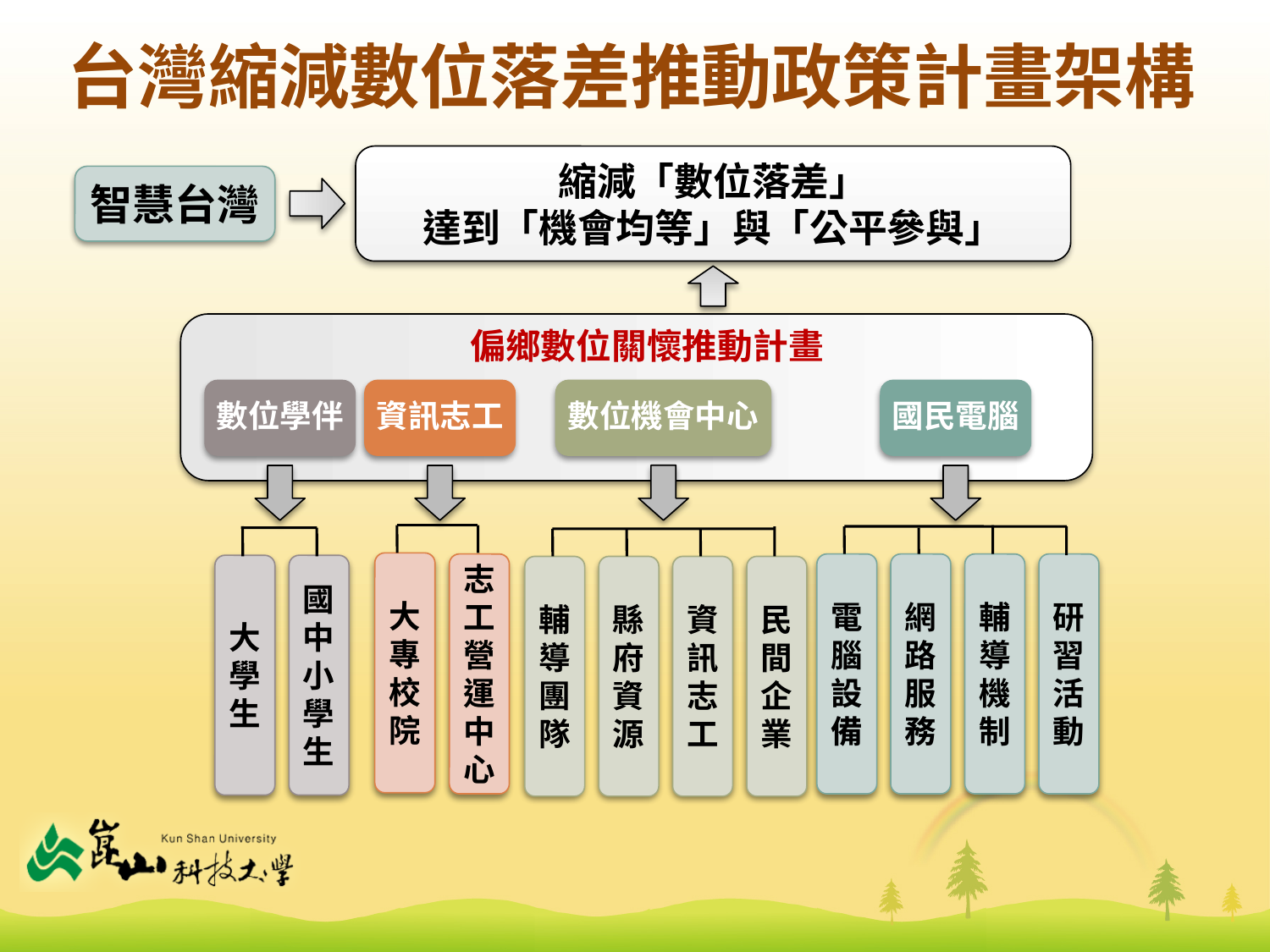

台灣縮減數位落差推動政策計畫架構
縮減「數位落差」
達到「機會均等」與「公平參與」
智慧台灣

偏鄉數位關懷推動計畫
數位學伴

大
學
生
國
中
小
學
生
資訊志工

大
專
校
院
志
工
營
運
中
心
數位機會中心

輔
導
團
隊
縣
府
資
源
資
訊
志
工
民
間
企
業
國民電腦

電
腦
設
備
網
路
服
務
輔
導
機
制
研
習
活
動